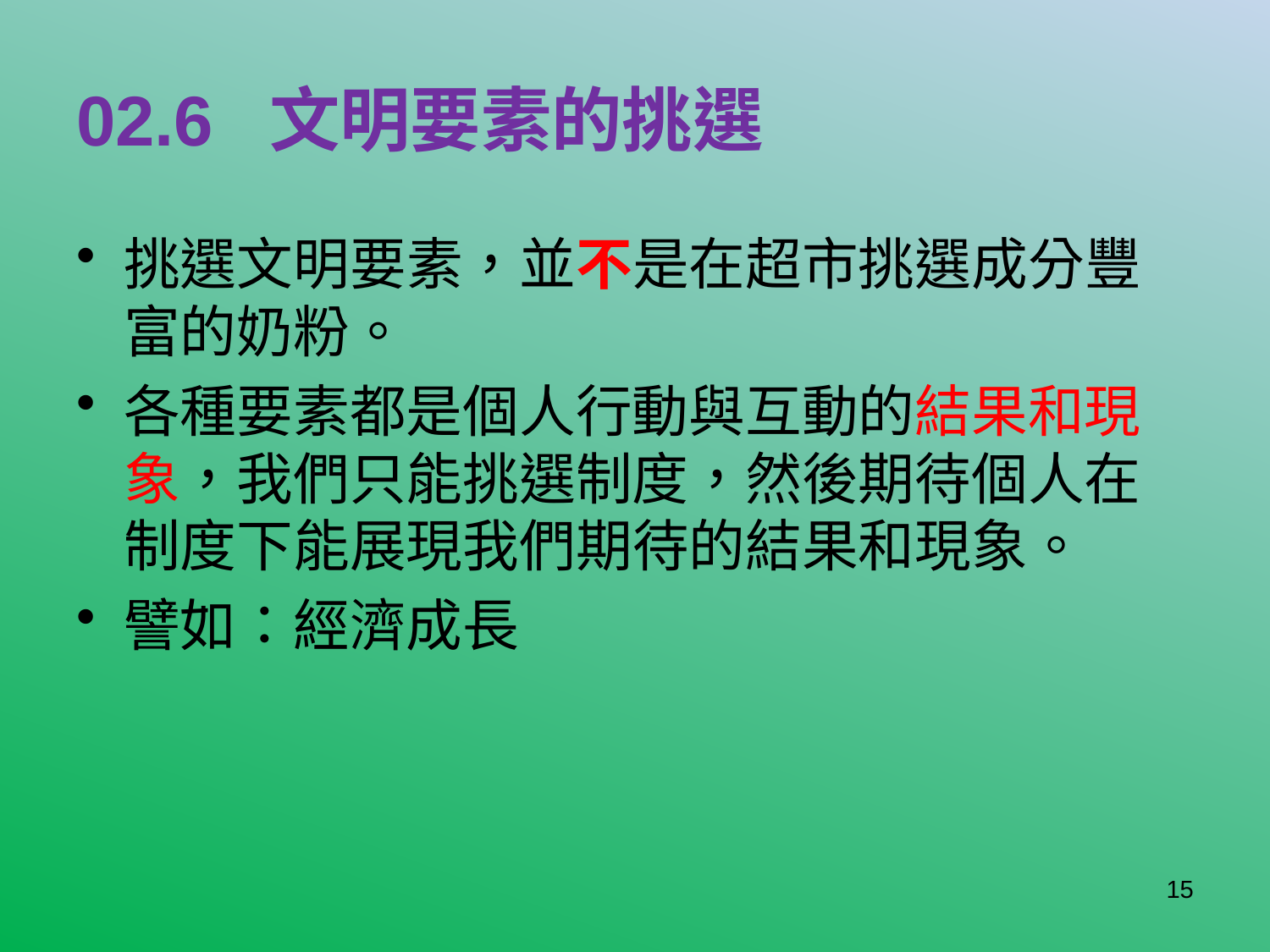

# 02.6  文明要素的挑選
挑選文明要素，並不是在超市挑選成分豐富的奶粉。
各種要素都是個人行動與互動的結果和現象，我們只能挑選制度，然後期待個人在制度下能展現我們期待的結果和現象。
譬如：經濟成長
15